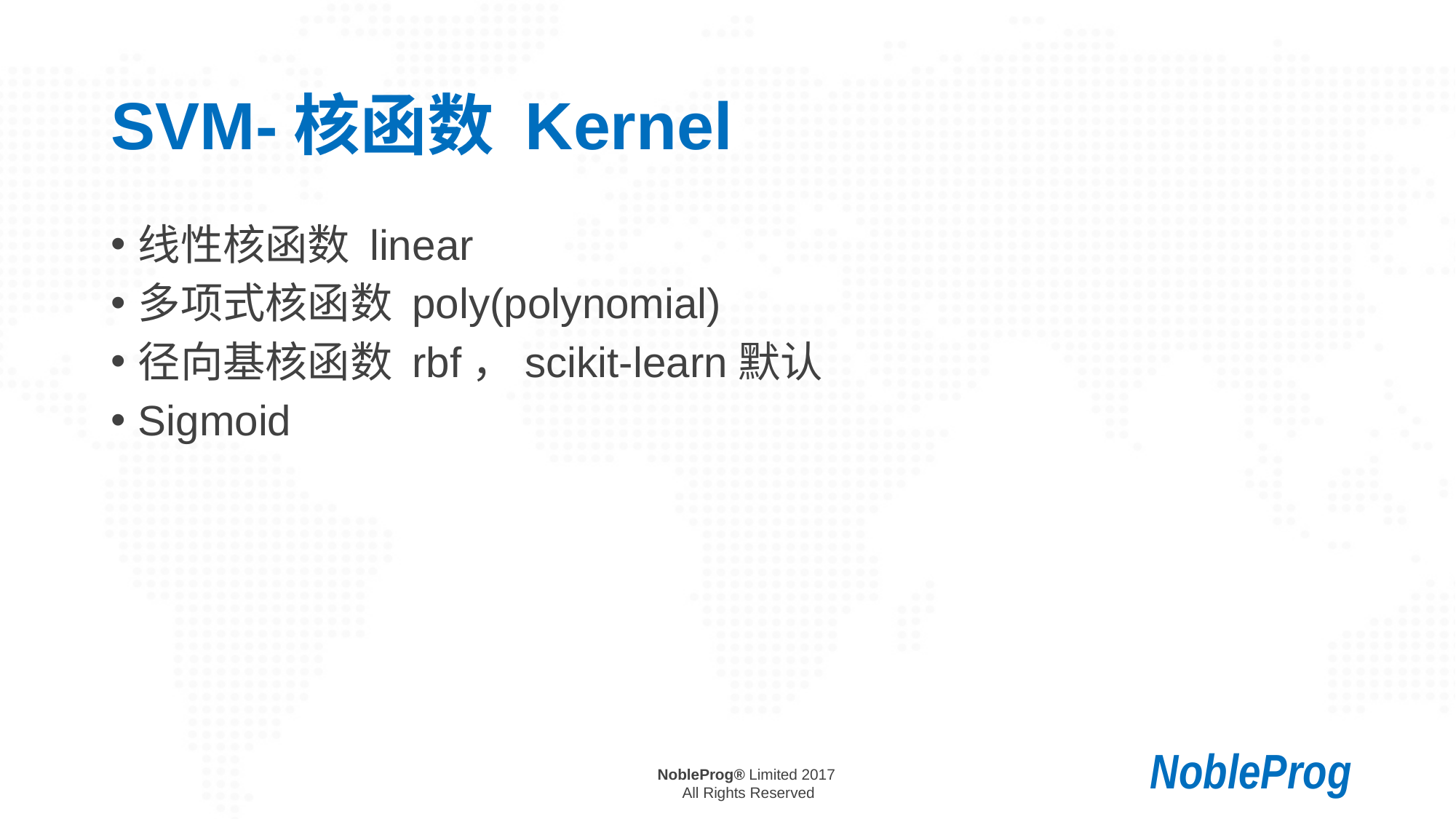

# SVM-核函数 Kernel
线性核函数 linear
多项式核函数 poly(polynomial)
径向基核函数 rbf，scikit-learn默认
Sigmoid